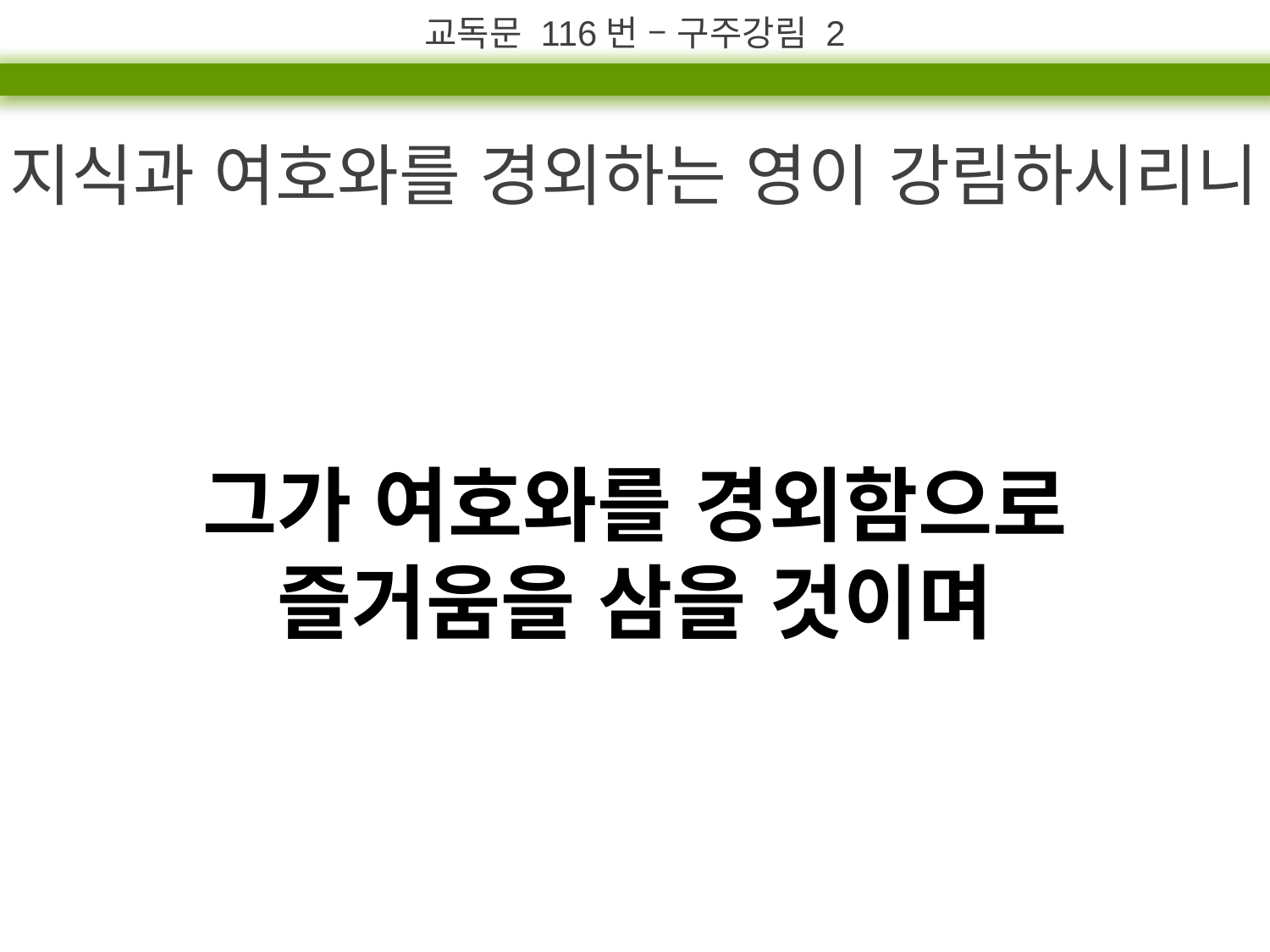

교독문 116번 – 구주강림 2

지식과 여호와를 경외하는 영이 강림하시리니
그가 여호와를 경외함으로
즐거움을 삼을 것이며